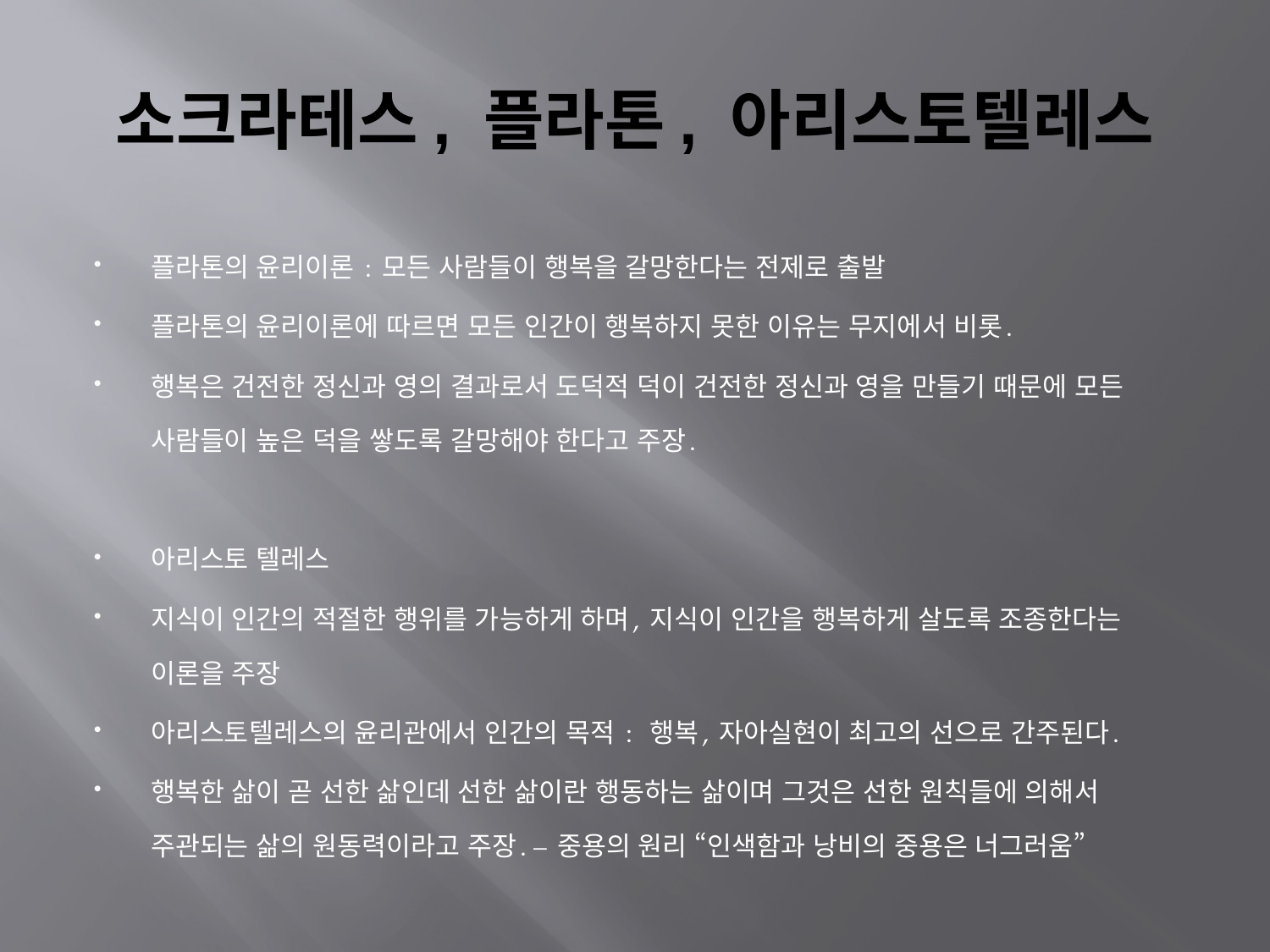

# 소크라테스, 플라톤, 아리스토텔레스
플라톤의 윤리이론 : 모든 사람들이 행복을 갈망한다는 전제로 출발
플라톤의 윤리이론에 따르면 모든 인간이 행복하지 못한 이유는 무지에서 비롯.
행복은 건전한 정신과 영의 결과로서 도덕적 덕이 건전한 정신과 영을 만들기 때문에 모든 사람들이 높은 덕을 쌓도록 갈망해야 한다고 주장.

아리스토 텔레스
지식이 인간의 적절한 행위를 가능하게 하며, 지식이 인간을 행복하게 살도록 조종한다는 이론을 주장
아리스토텔레스의 윤리관에서 인간의 목적 :  행복, 자아실현이 최고의 선으로 간주된다.
행복한 삶이 곧 선한 삶인데 선한 삶이란 행동하는 삶이며 그것은 선한 원칙들에 의해서 주관되는 삶의 원동력이라고 주장. – 중용의 원리 “인색함과 낭비의 중용은 너그러움”